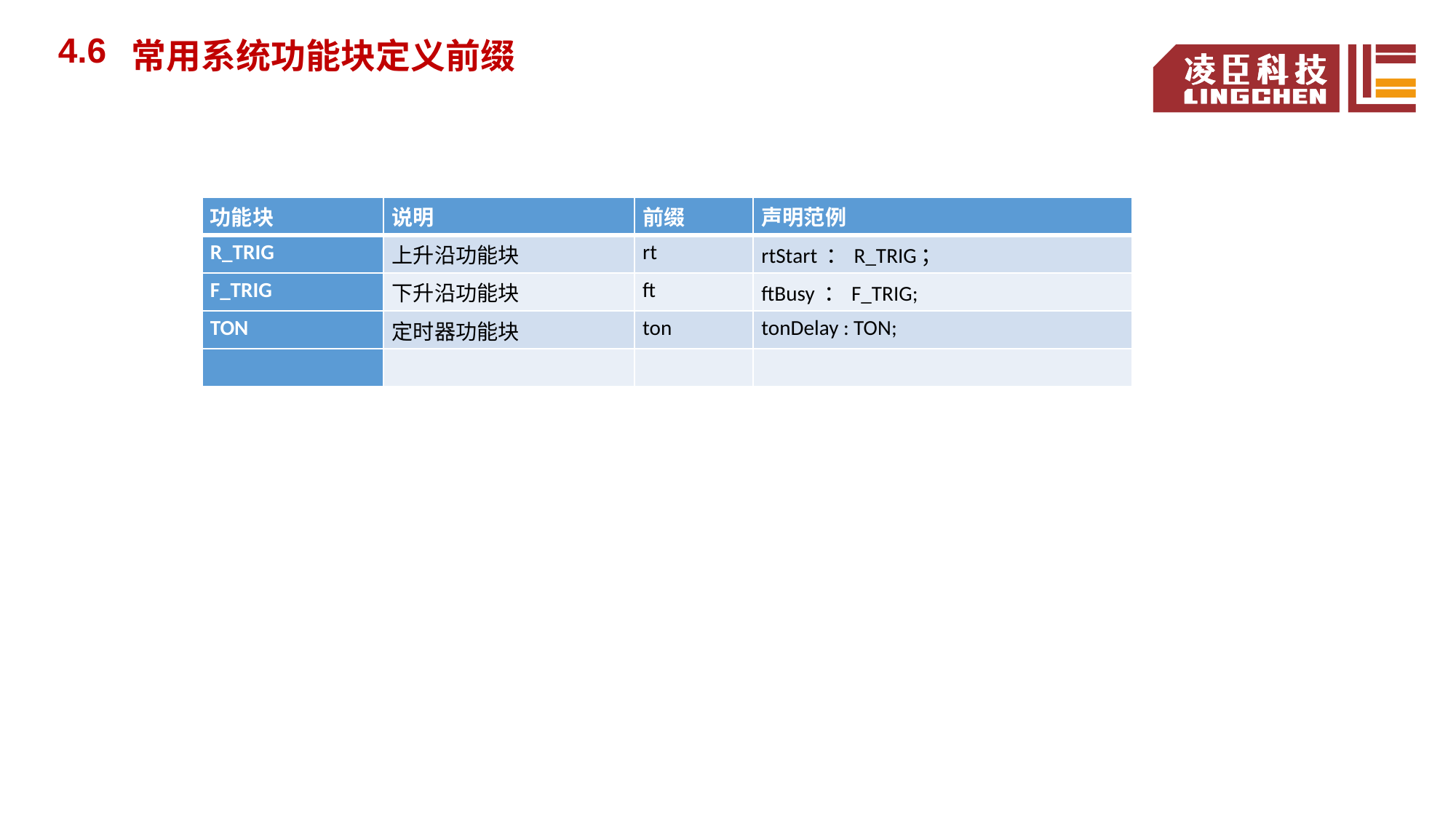

常用系统功能块定义前缀

4.6
2.4
| 功能块 | 说明 | 前缀 | 声明范例 |
| --- | --- | --- | --- |
| R\_TRIG | 上升沿功能块 | rt | rtStart ：R\_TRIG； |
| F\_TRIG | 下升沿功能块 | ft | ftBusy ：F\_TRIG; |
| TON | 定时器功能块 | ton | tonDelay : TON; |
|  |  |  |  |